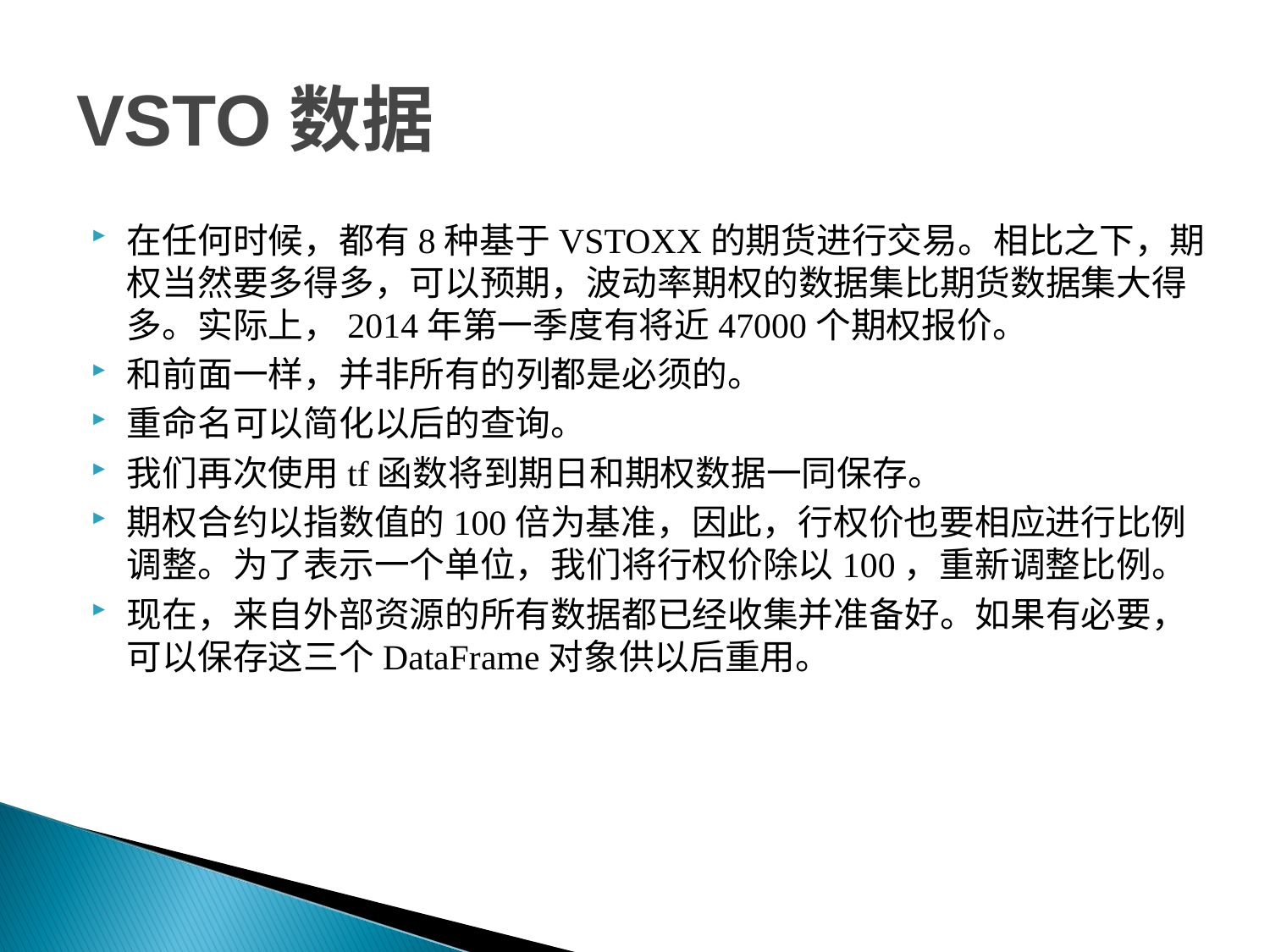

# VSTO数据
在任何时候，都有8种基于VSTOXX的期货进行交易。相比之下，期权当然要多得多，可以预期，波动率期权的数据集比期货数据集大得多。实际上，2014年第一季度有将近47000个期权报价。
和前面一样，并非所有的列都是必须的。
重命名可以简化以后的查询。
我们再次使用tf函数将到期日和期权数据一同保存。
期权合约以指数值的100倍为基准，因此，行权价也要相应进行比例调整。为了表示一个单位，我们将行权价除以100，重新调整比例。
现在，来自外部资源的所有数据都已经收集并准备好。如果有必要，可以保存这三个DataFrame对象供以后重用。